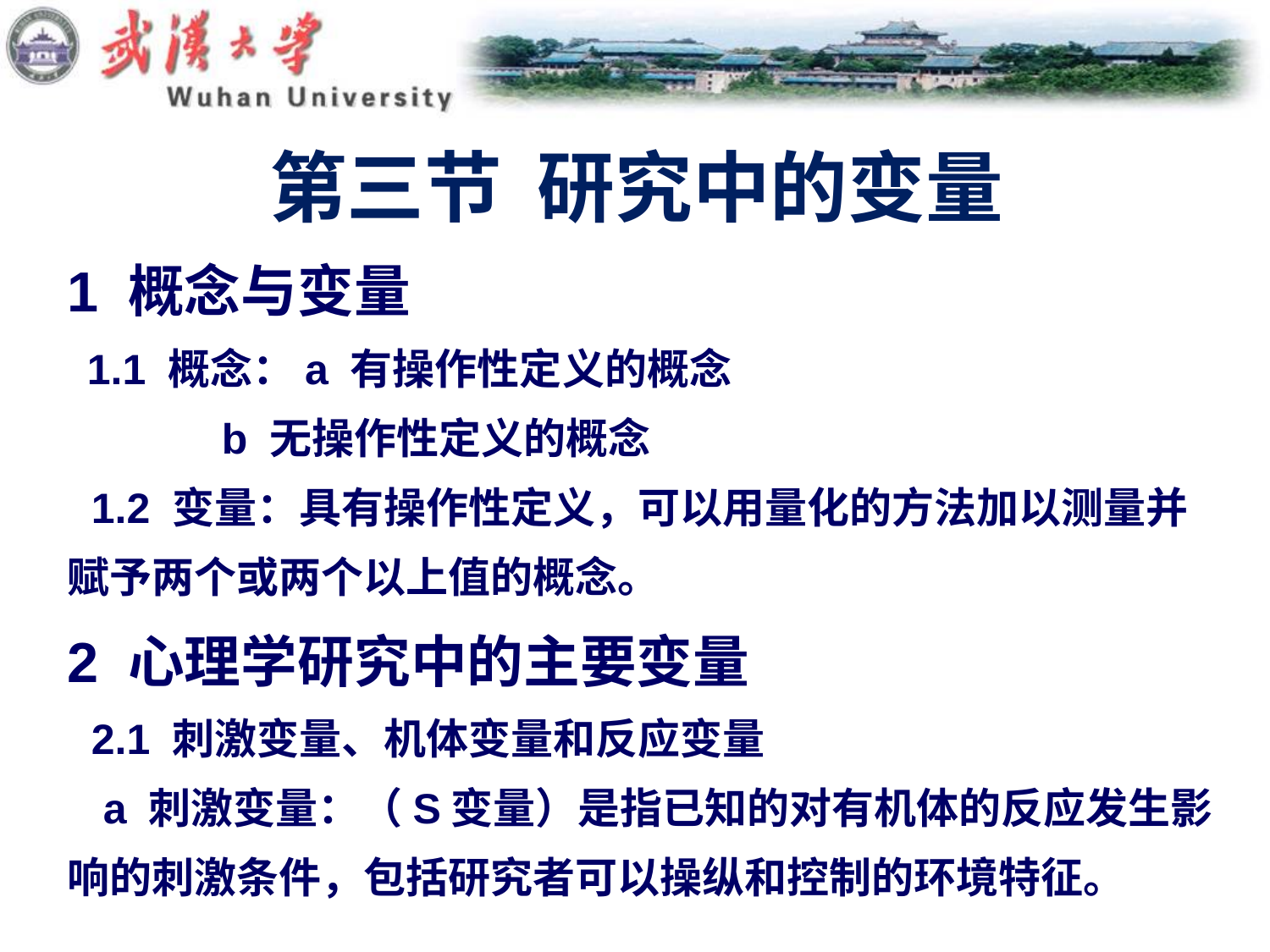

# 第三节  研究中的变量
1 概念与变量
  1.1 概念：a 有操作性定义的概念
             b 无操作性定义的概念
  1.2 变量：具有操作性定义，可以用量化的方法加以测量并
赋予两个或两个以上值的概念。
2 心理学研究中的主要变量
  2.1 刺激变量、机体变量和反应变量
   a 刺激变量：（S变量）是指已知的对有机体的反应发生影
响的刺激条件，包括研究者可以操纵和控制的环境特征。